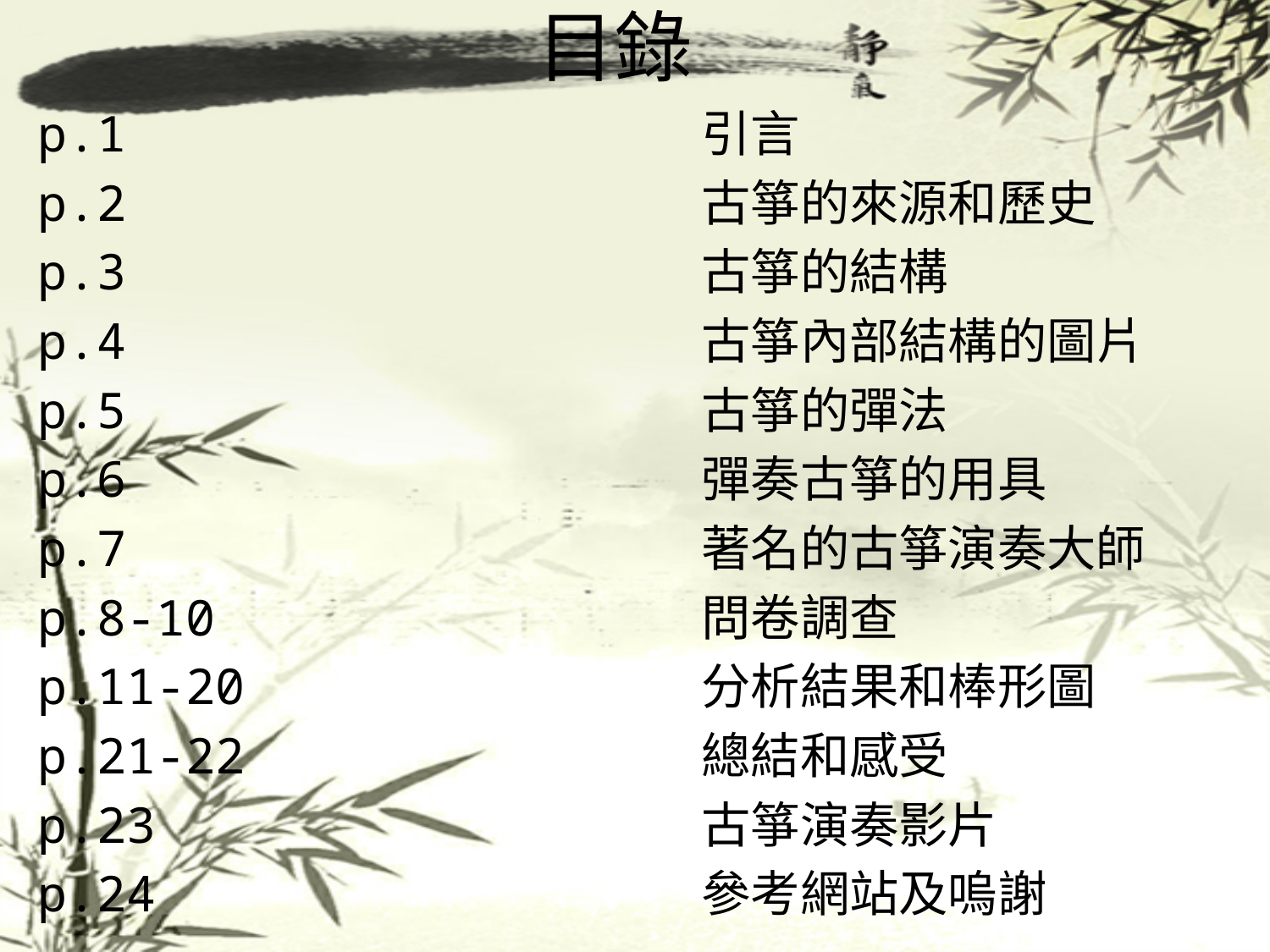

# 目錄
p.1                   引言
p.2                   古箏的來源和歷史
p.3                   古箏的結構
p.4                   古箏內部結構的圖片
p.5                   古箏的彈法
p.6                   彈奏古箏的用具
p.7                   著名的古箏演奏大師
p.8-10                問卷調查
p.11-20               分析結果和棒形圖
p.21-22               總結和感受
p.23                  古箏演奏影片
p.24                  參考網站及嗚謝